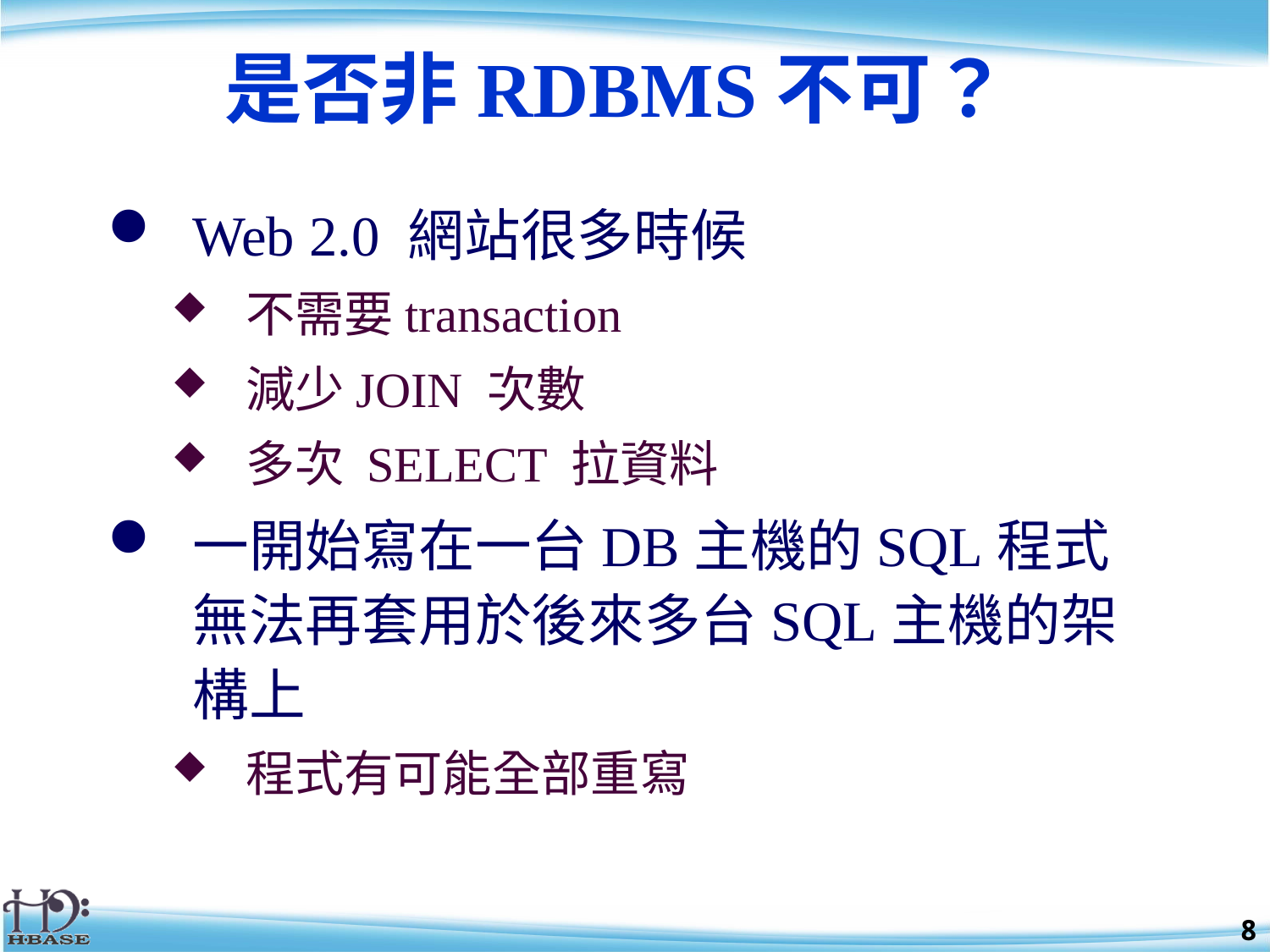

# 是否非RDBMS不可？
Web 2.0 網站很多時候
不需要transaction
減少JOIN 次數
多次 SELECT 拉資料
一開始寫在一台DB主機的SQL程式無法再套用於後來多台SQL主機的架構上
程式有可能全部重寫
8